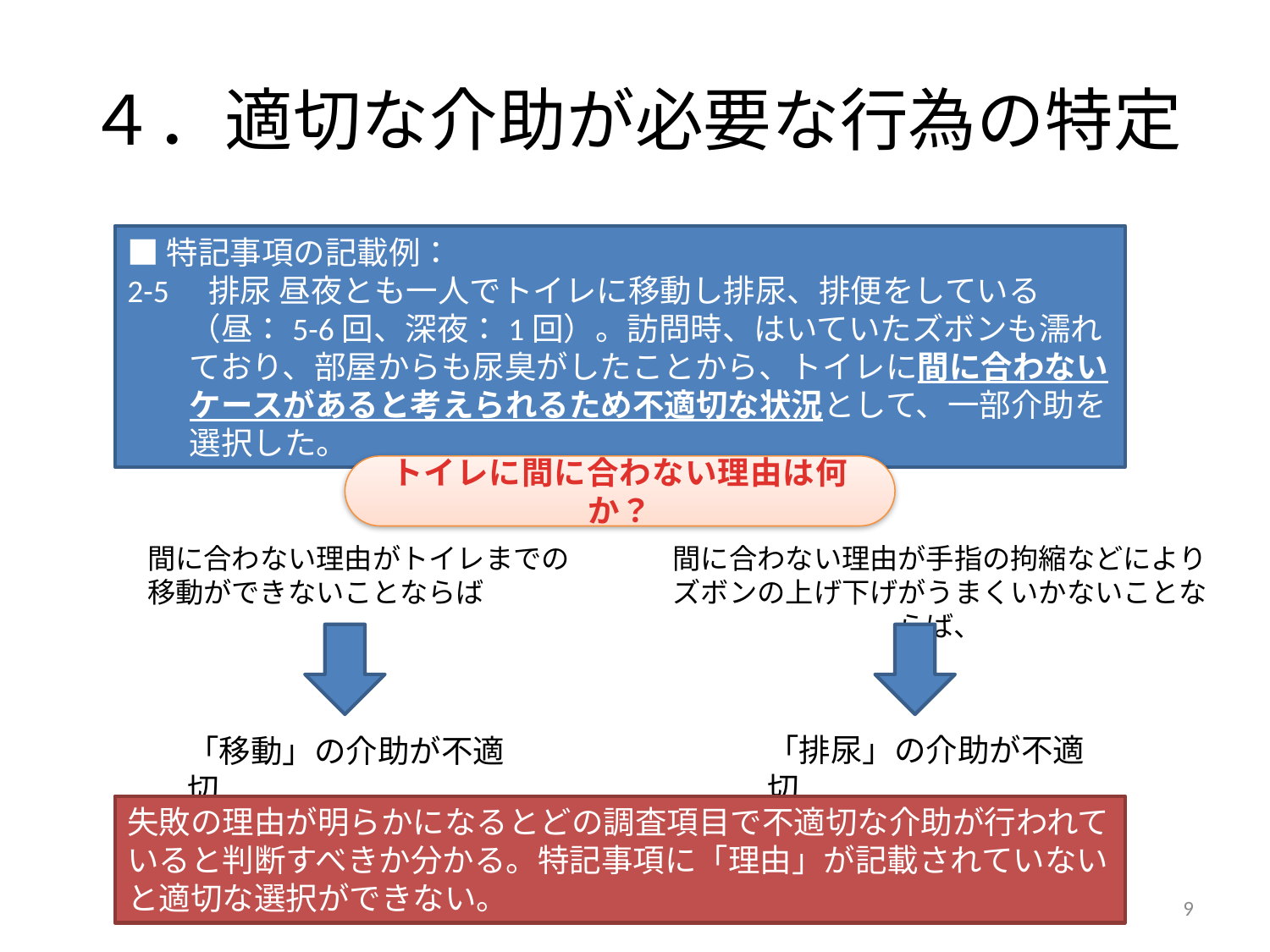

# ４．適切な介助が必要な行為の特定

■特記事項の記載例：
2-5　排尿 昼夜とも一人でトイレに移動し排尿、排便をしている（昼：5-6回、深夜：1回）。訪問時、はいていたズボンも濡れており、部屋からも尿臭がしたことから、トイレに間に合わないケースがあると考えられるため不適切な状況として、一部介助を選択した。
トイレに間に合わない理由は何か？
間に合わない理由がトイレまでの移動ができないことならば
間に合わない理由が手指の拘縮などによりズボンの上げ下げがうまくいかないことならば、

「排尿」の介助が不適切
「移動」の介助が不適切
失敗の理由が明らかになるとどの調査項目で不適切な介助が行われていると判断すべきか分かる。特記事項に「理由」が記載されていないと適切な選択ができない。
9